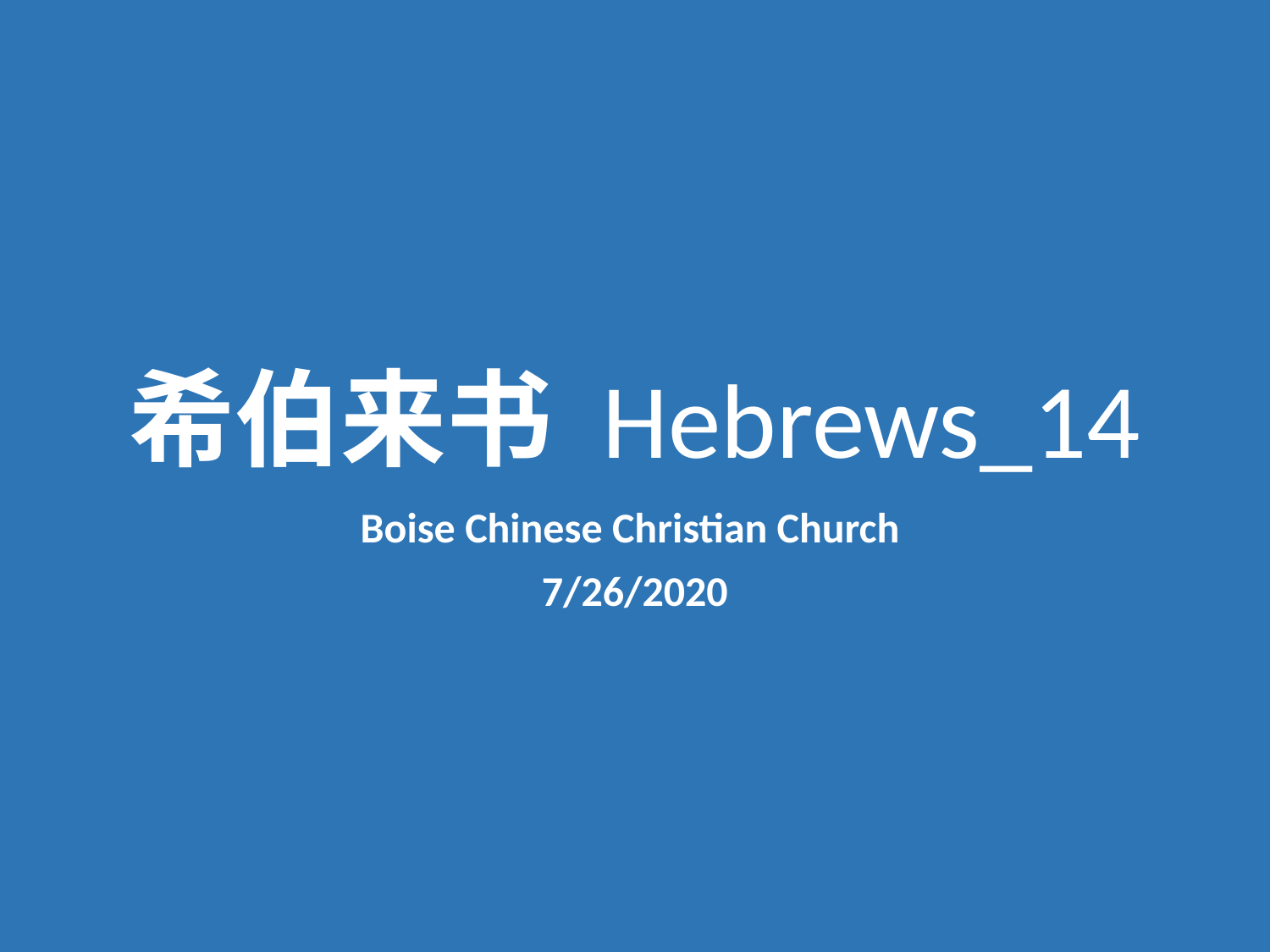

# 希伯来书 Hebrews_14
Boise Chinese Christian Church
7/26/2020